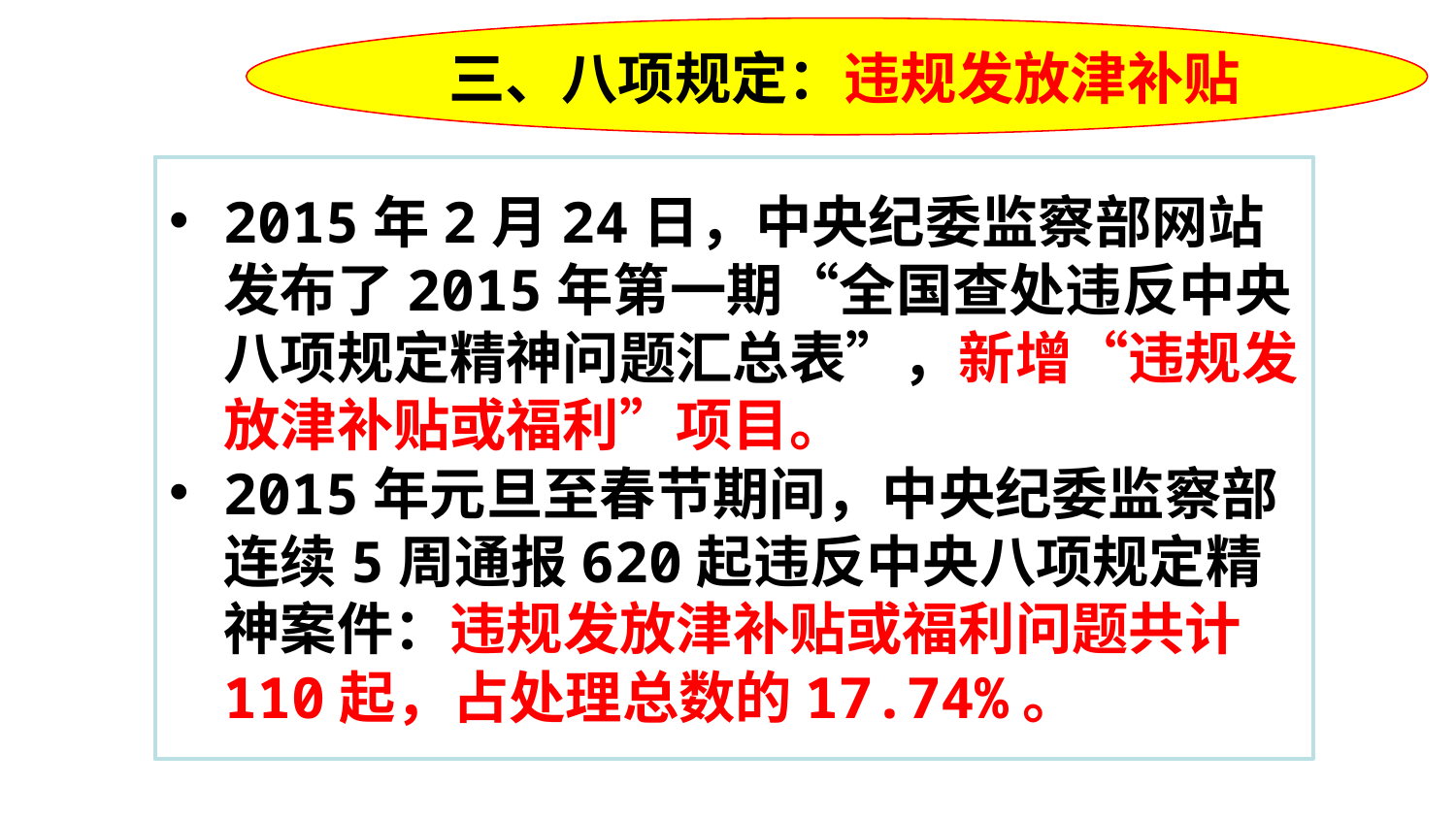

三、八项规定：违规发放津补贴
2015年2月24日，中央纪委监察部网站发布了2015年第一期“全国查处违反中央八项规定精神问题汇总表”，新增“违规发放津补贴或福利”项目。
2015年元旦至春节期间，中央纪委监察部连续5周通报620起违反中央八项规定精神案件：违规发放津补贴或福利问题共计110起，占处理总数的17.74%。